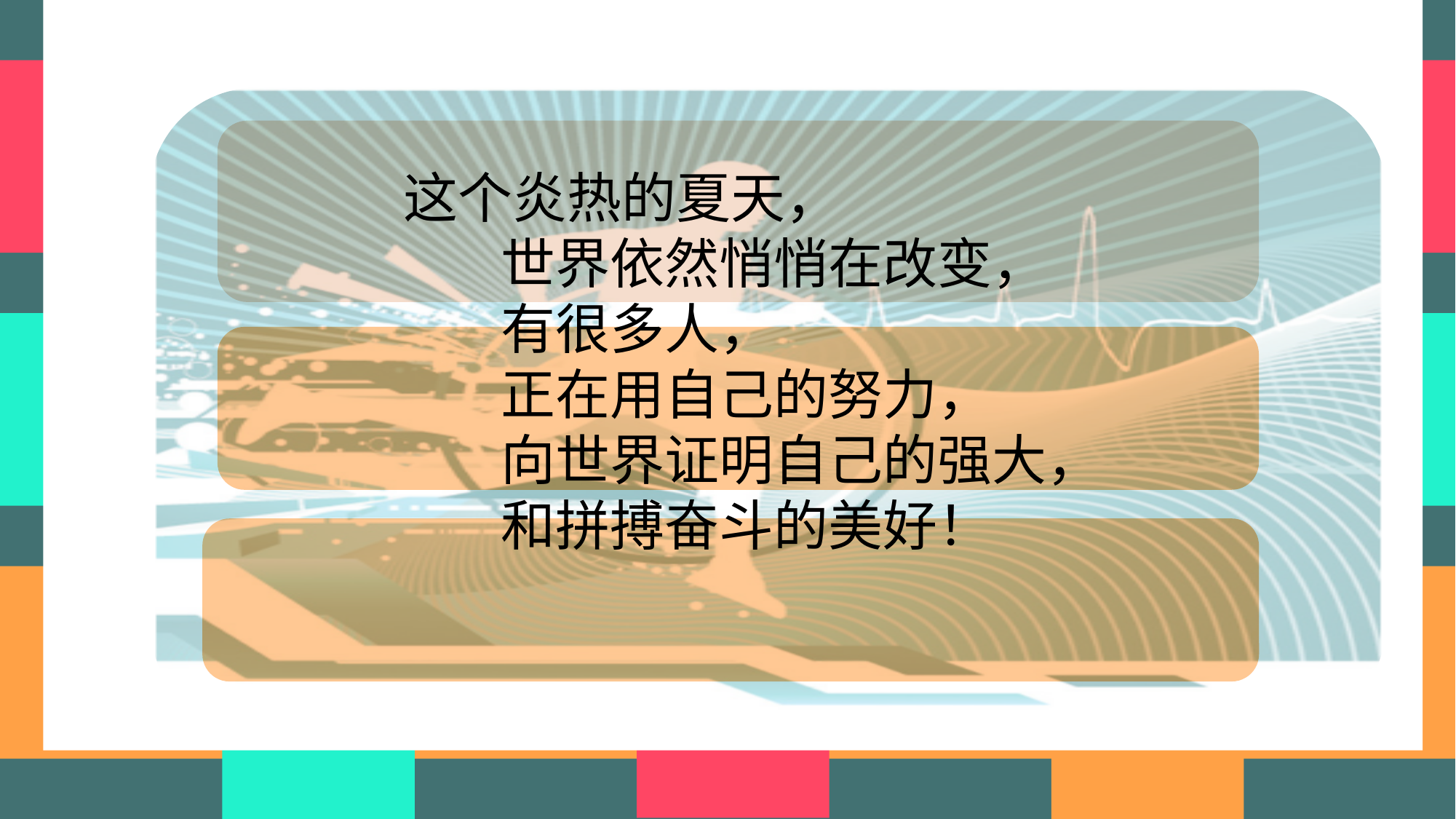

这个炎热的夏天，
        世界依然悄悄在改变，
        有很多人，
        正在用自己的努力，
        向世界证明自己的强大，
        和拼搏奋斗的美好！